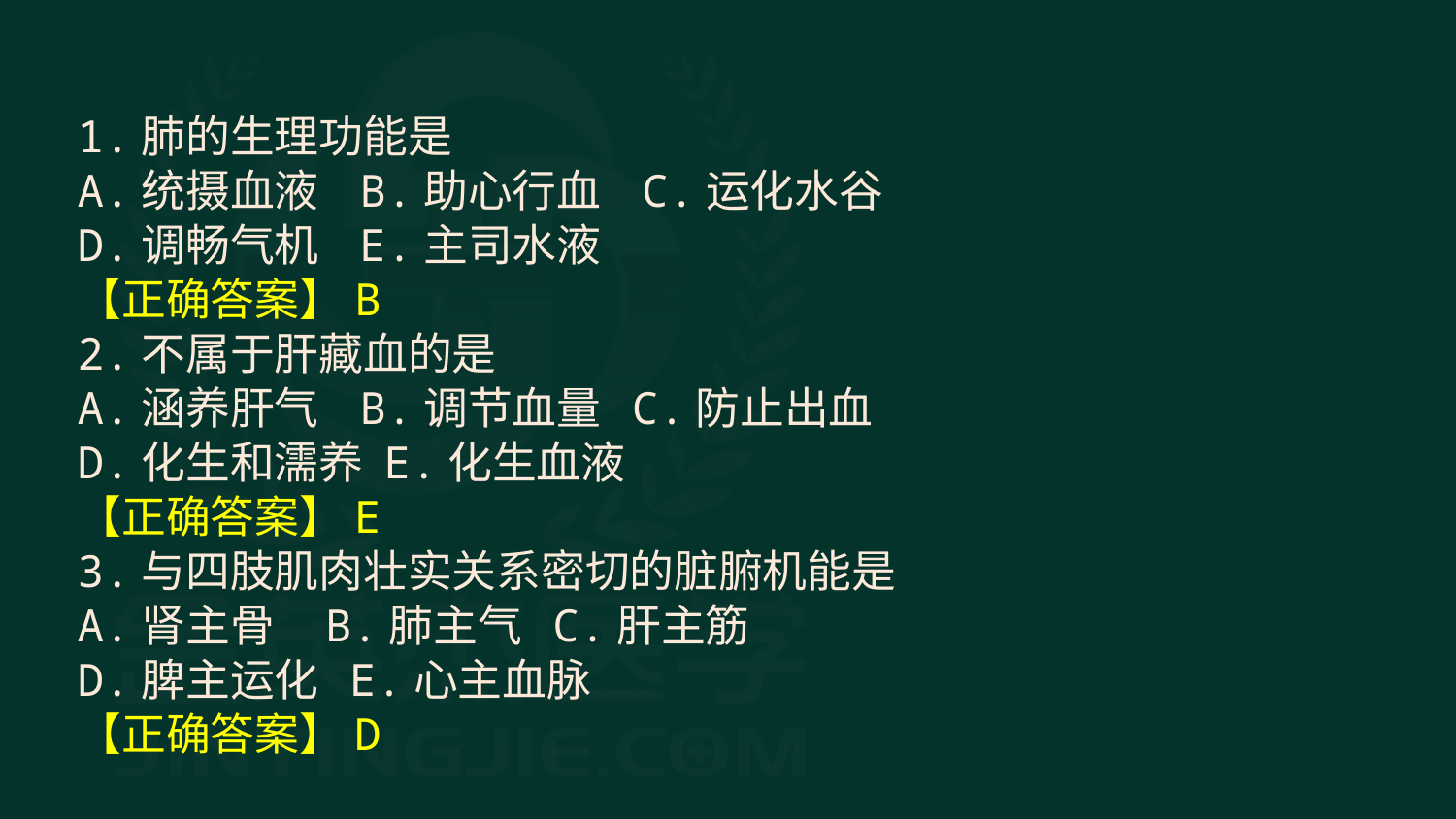

1.肺的生理功能是
A.统摄血液   B.助心行血   C.运化水谷
D.调畅气机   E.主司水液
【正确答案】B
2.不属于肝藏血的是
A.涵养肝气   B.调节血量  C.防止出血
D.化生和濡养 E.化生血液
【正确答案】E
3.与四肢肌肉壮实关系密切的脏腑机能是
A.肾主骨    B.肺主气  C.肝主筋
D.脾主运化  E.心主血脉
【正确答案】D